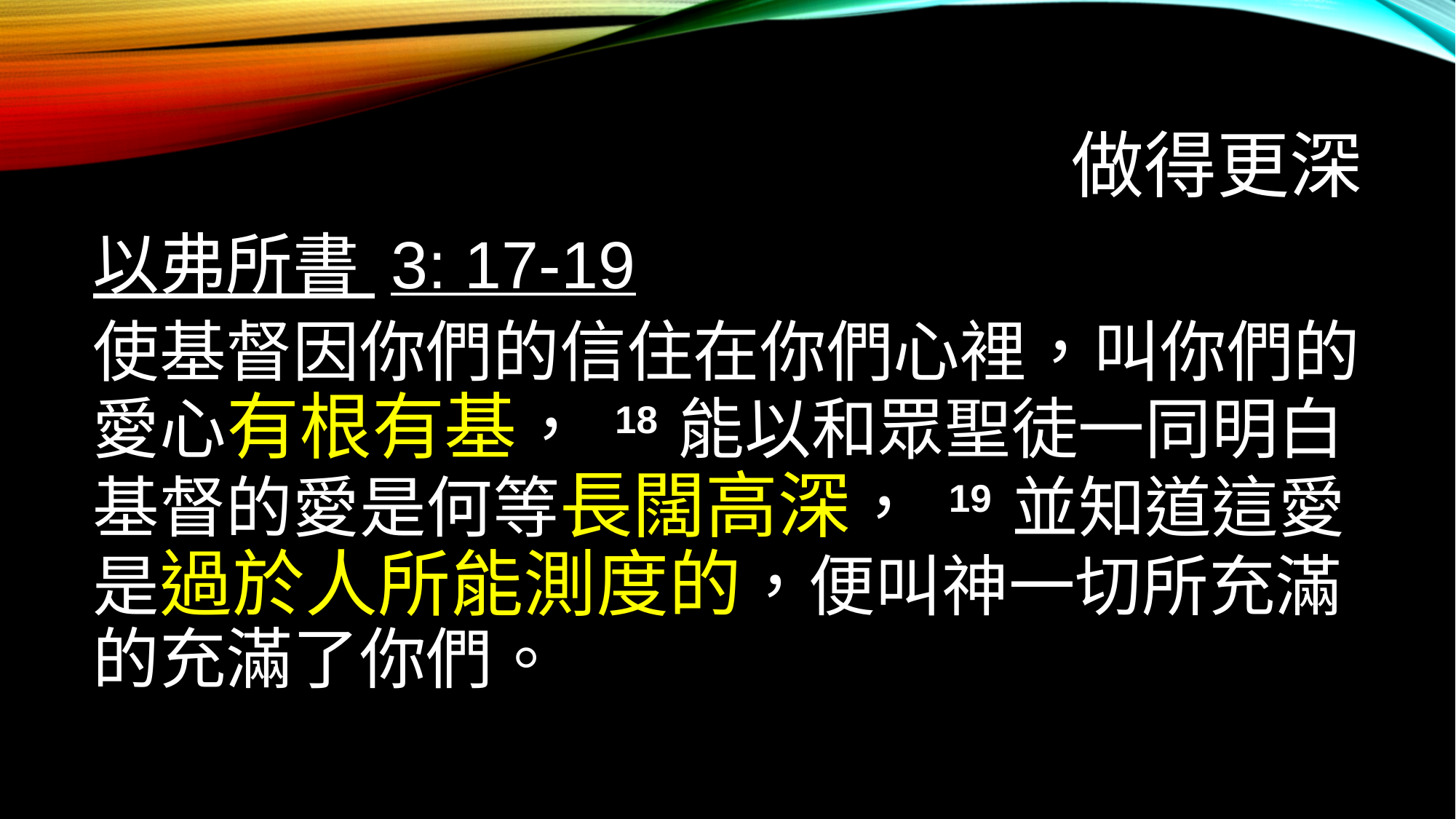

# 做得更深
以弗所書 3: 17-19
使基督因你們的信住在你們心裡，叫你們的愛心有根有基， 18 能以和眾聖徒一同明白基督的愛是何等長闊高深， 19 並知道這愛是過於人所能測度的，便叫神一切所充滿的充滿了你們。